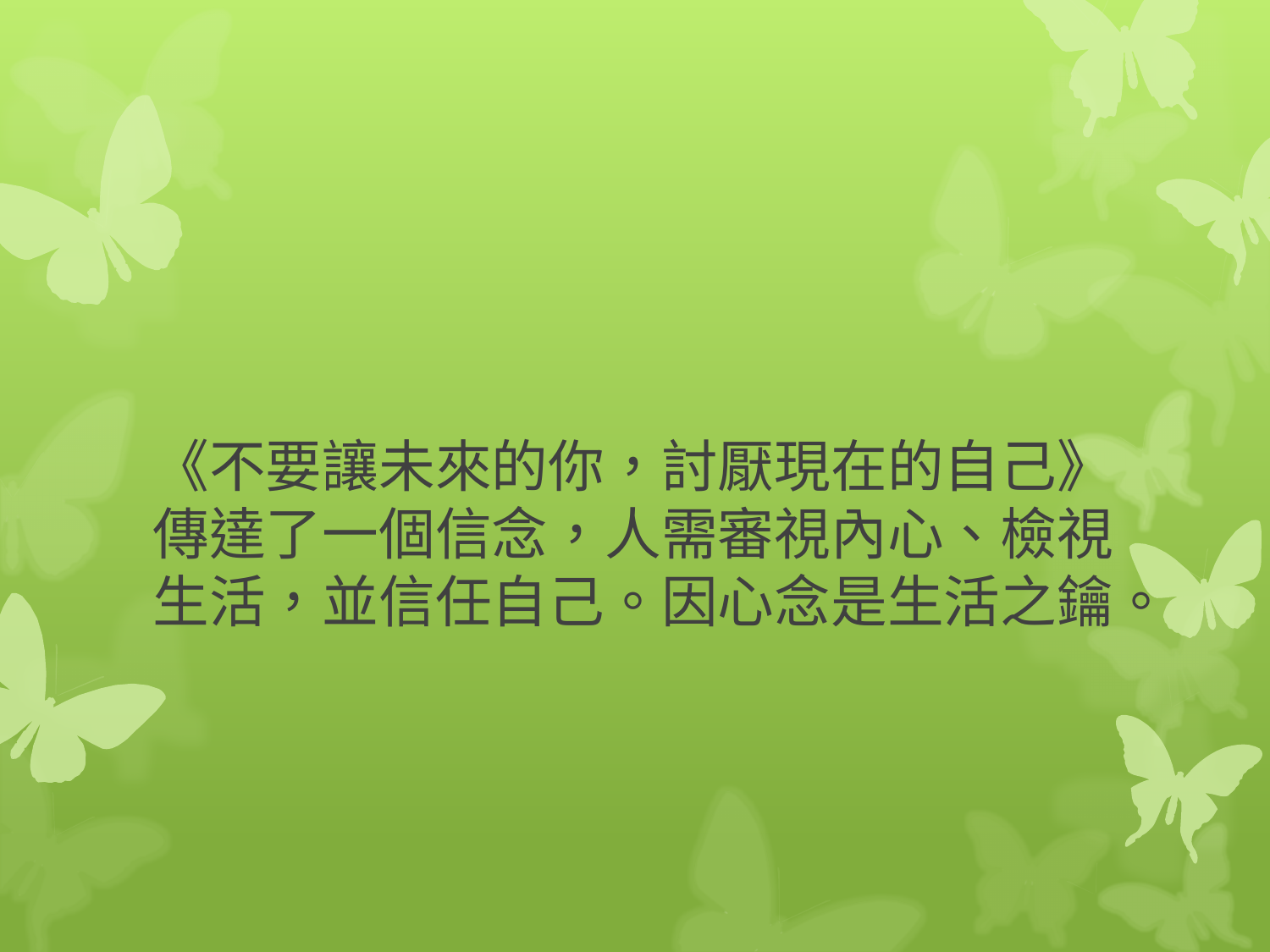

#
《不要讓未來的你，討厭現在的自己》傳達了一個信念，人需審視內心、檢視生活，並信任自己。因心念是生活之鑰。